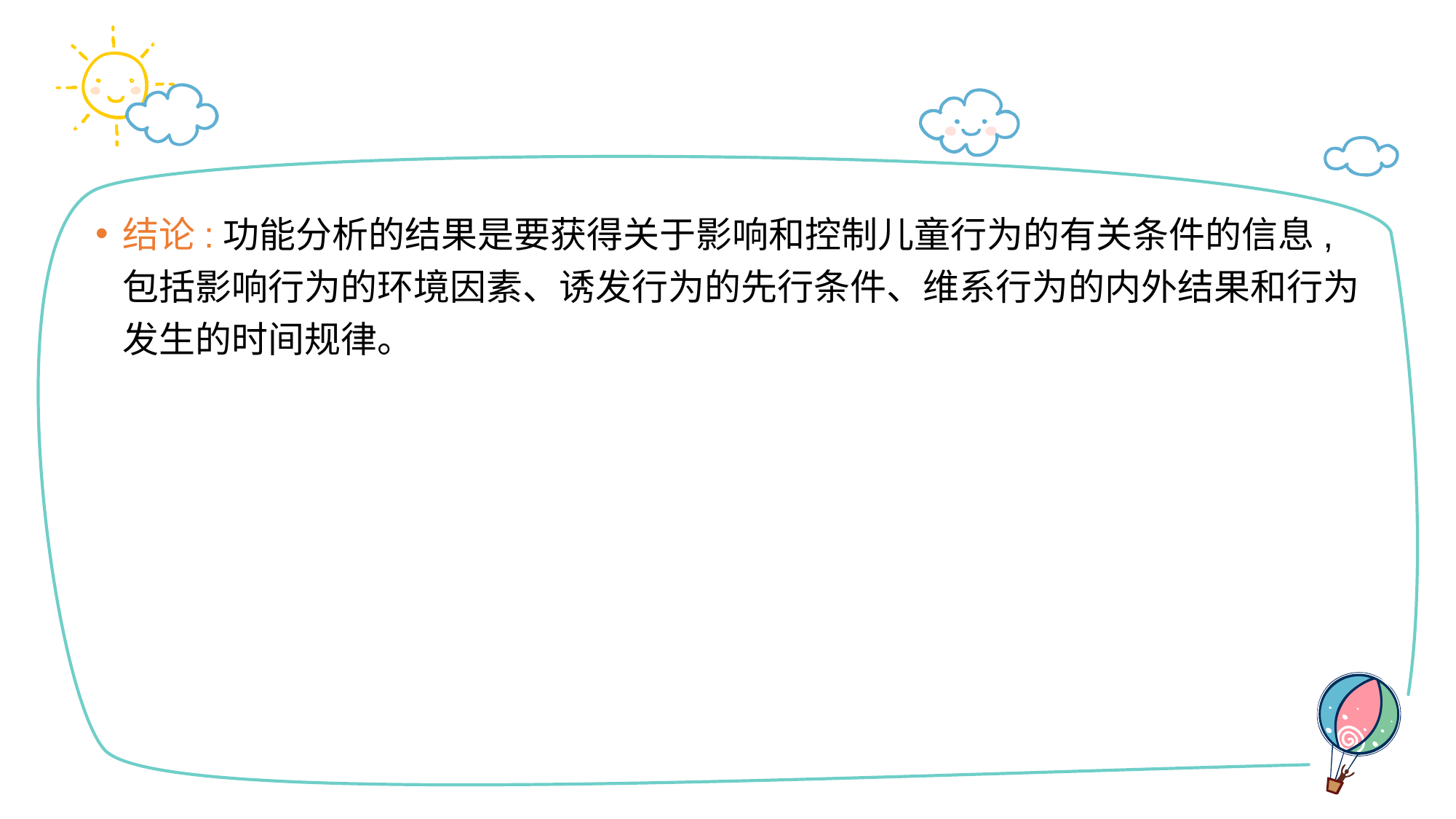

#
结论:功能分析的结果是要获得关于影响和控制儿童行为的有关条件的信息,包括影响行为的环境因素、诱发行为的先行条件、维系行为的内外结果和行为发生的时间规律。